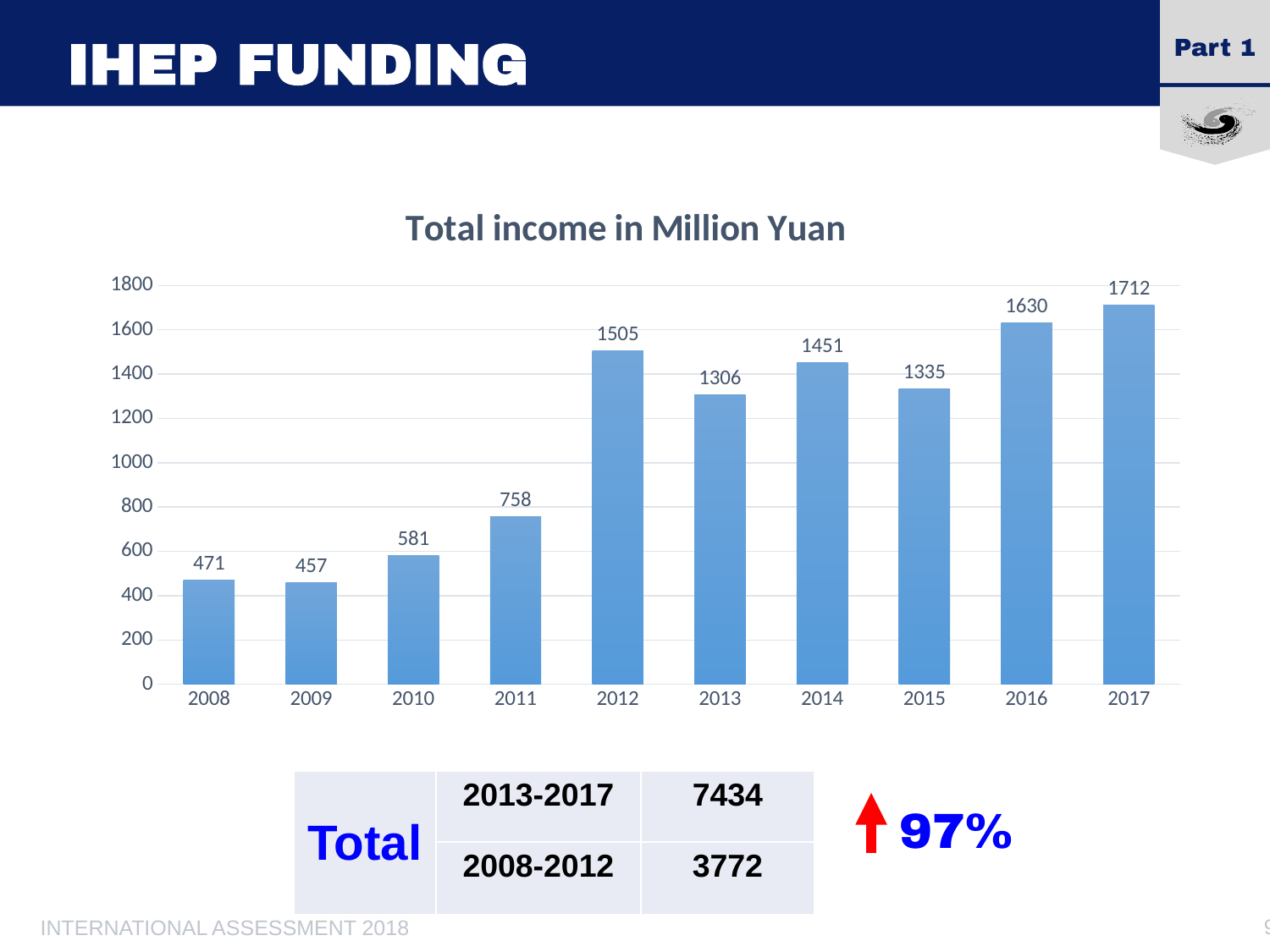

# IHEP FUNDING

### Chart: Total income in Million Yuan

| Category | 系列 1 |
|---|---|
| 2008 | 471.0 |
| 2009 | 457.0 |
| 2010 | 581.0 |
| 2011 | 758.0 |
| 2012 | 1505.0 |
| 2013 | 1306.0 |
| 2014 | 1451.0 |
| 2015 | 1335.0 |
| 2016 | 1630.0 |
| 2017 | 1712.0 |
| Total | 2013-2017 | 7434 |
| --- | --- | --- |
|  | 2008-2012 | 3772 |
97%